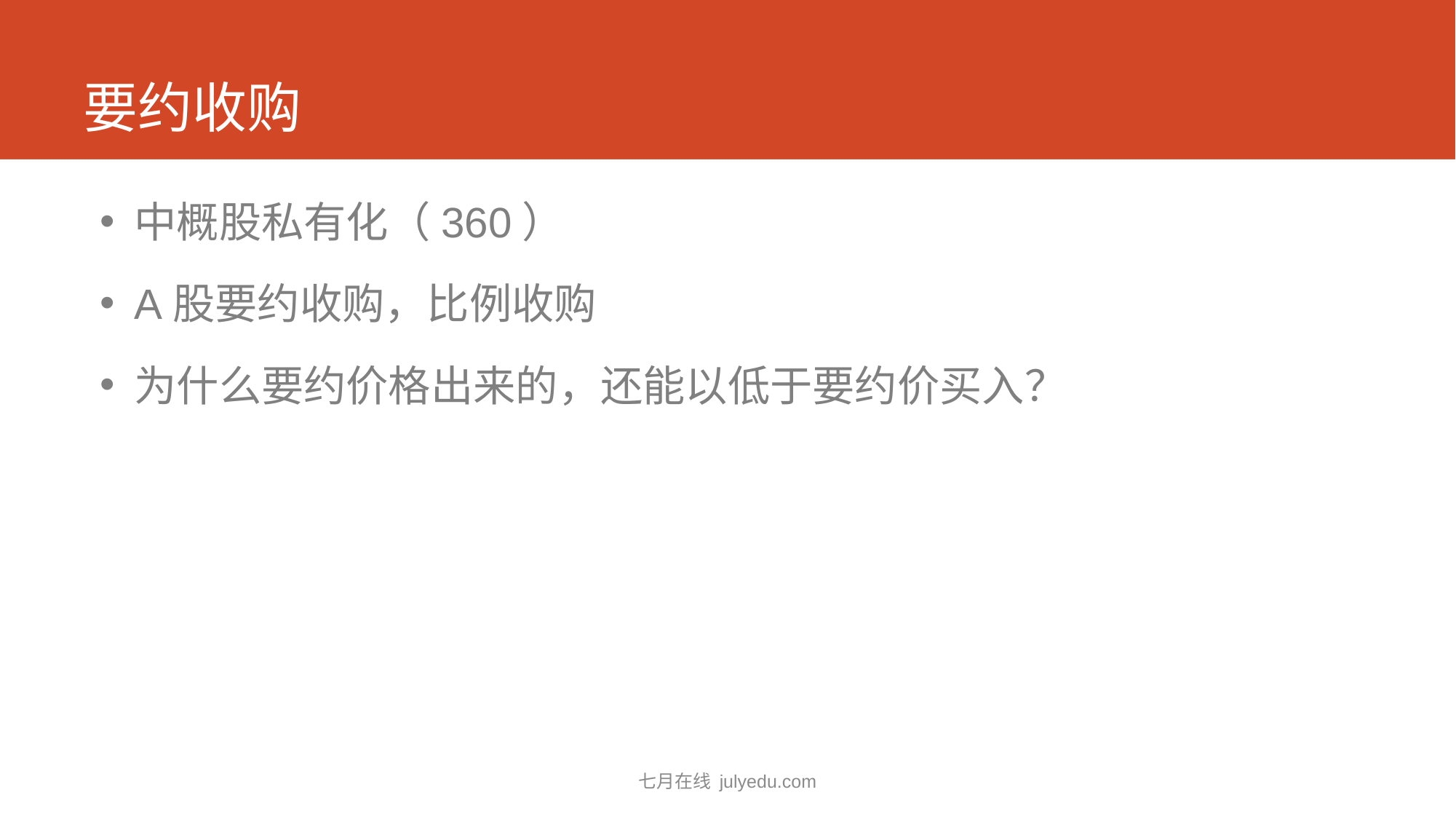

# 要约收购
中概股私有化（360）
A股要约收购，比例收购
为什么要约价格出来的，还能以低于要约价买入？
七月在线 julyedu.com